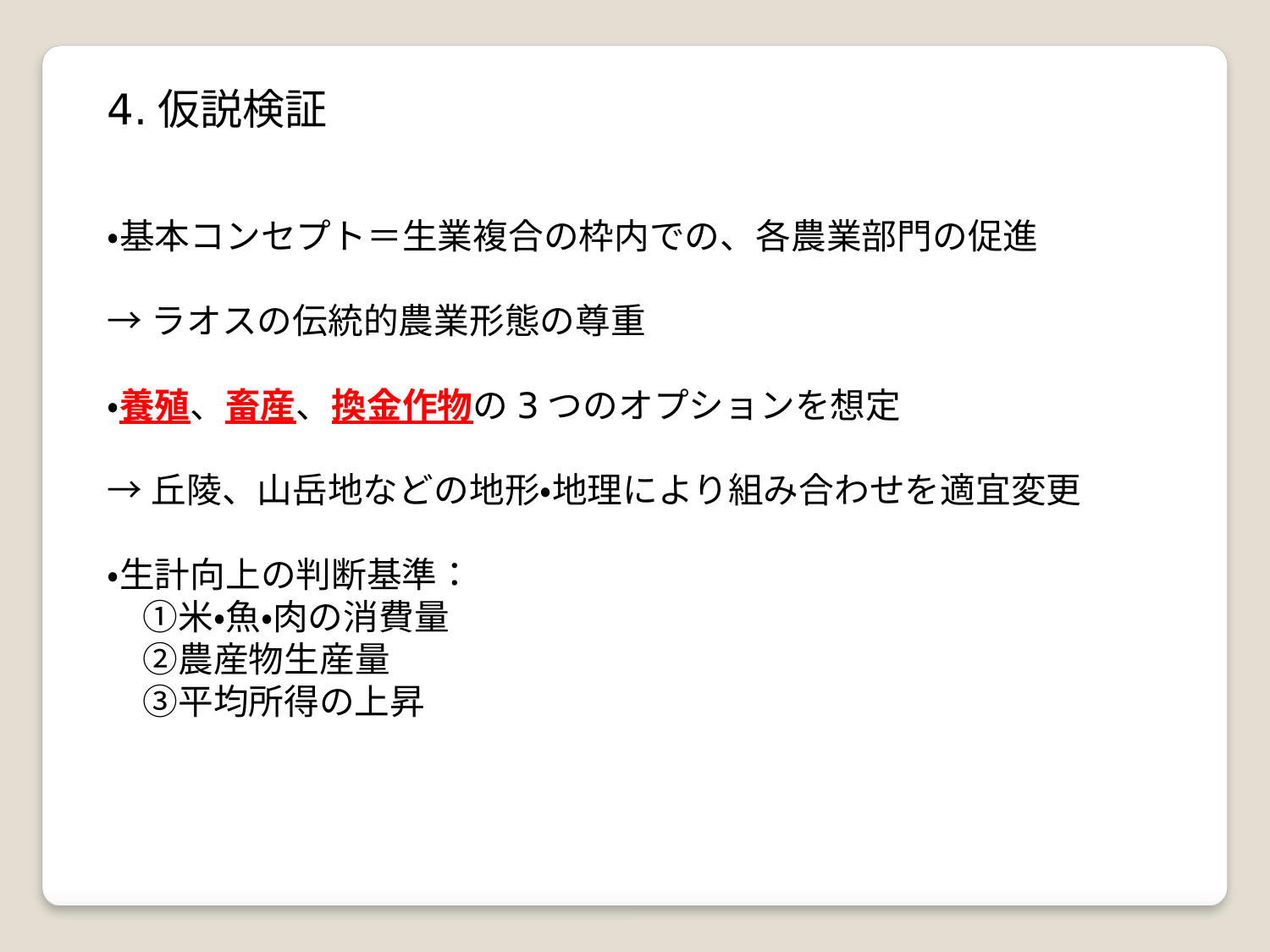

4.仮説検証

・基本コンセプト＝生業複合の枠内での、各農業部門の促進

→ラオスの伝統的農業形態の尊重

・養殖、畜産、換金作物の3つのオプションを想定

→丘陵、山岳地などの地形・地理により組み合わせを適宜変更

・生計向上の判断基準：
　①米・魚・肉の消費量
　②農産物生産量
　③平均所得の上昇